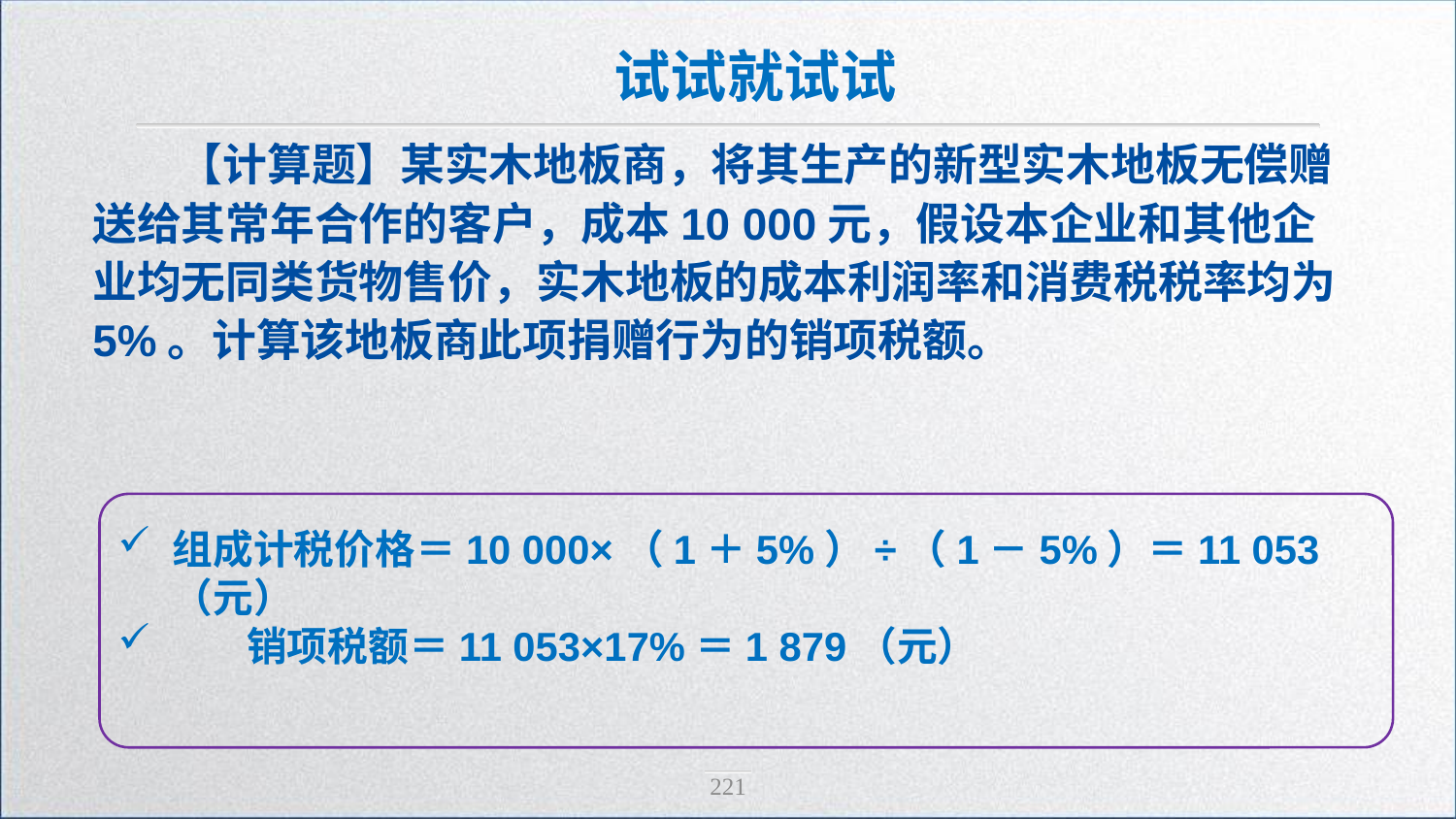

试试就试试
【计算题】某实木地板商，将其生产的新型实木地板无偿赠送给其常年合作的客户，成本10 000元，假设本企业和其他企业均无同类货物售价，实木地板的成本利润率和消费税税率均为5%。计算该地板商此项捐赠行为的销项税额。

组成计税价格＝10 000×（1＋5%）÷（1－5%）＝11 053（元）
       销项税额＝11 053×17%＝1 879（元）

221